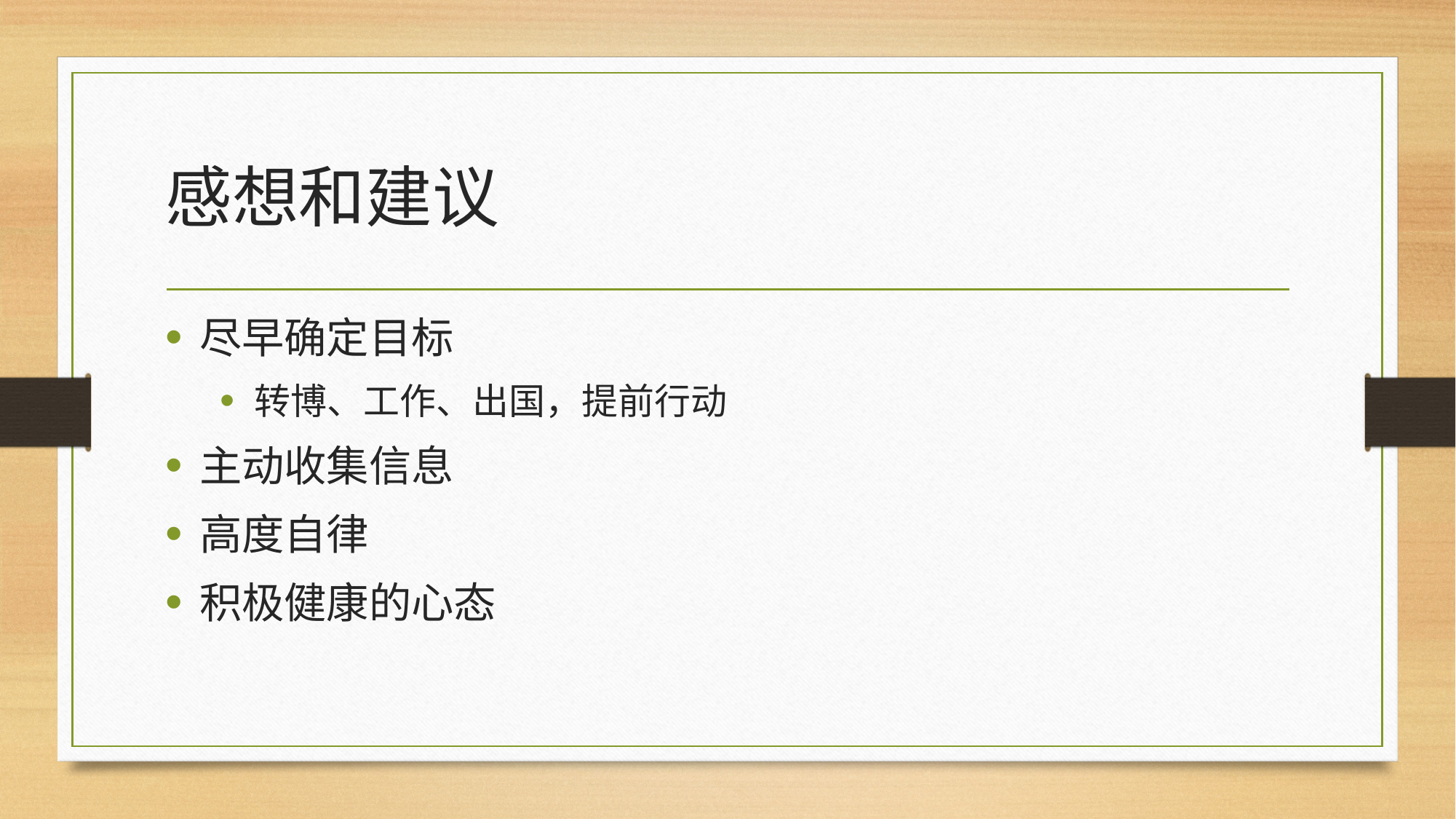

# 感想和建议
尽早确定目标
转博、工作、出国，提前行动
主动收集信息
高度自律
积极健康的心态